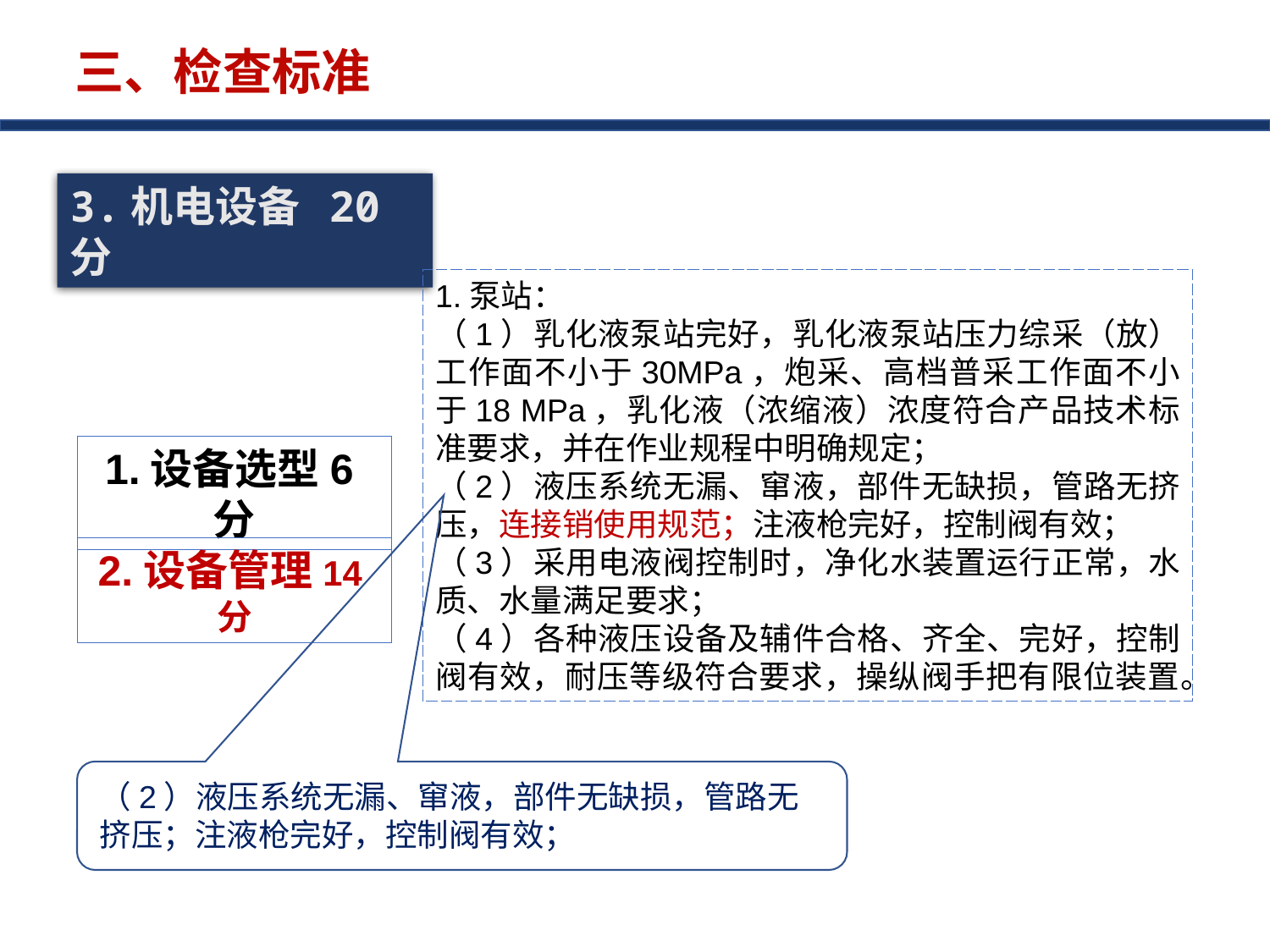

三、检查标准

3.机电设备  20分
1.泵站：
（1）乳化液泵站完好，乳化液泵站压力综采（放）工作面不小于30MPa，炮采、高档普采工作面不小于18 MPa，乳化液（浓缩液）浓度符合产品技术标准要求，并在作业规程中明确规定；
（2）液压系统无漏、窜液，部件无缺损，管路无挤压，连接销使用规范；注液枪完好，控制阀有效；
（3）采用电液阀控制时，净化水装置运行正常，水质、水量满足要求；
（4）各种液压设备及辅件合格、齐全、完好，控制阀有效，耐压等级符合要求，操纵阀手把有限位装置。
1.设备选型6分
2.设备管理14分

（2）液压系统无漏、窜液，部件无缺损，管路无挤压；注液枪完好，控制阀有效；